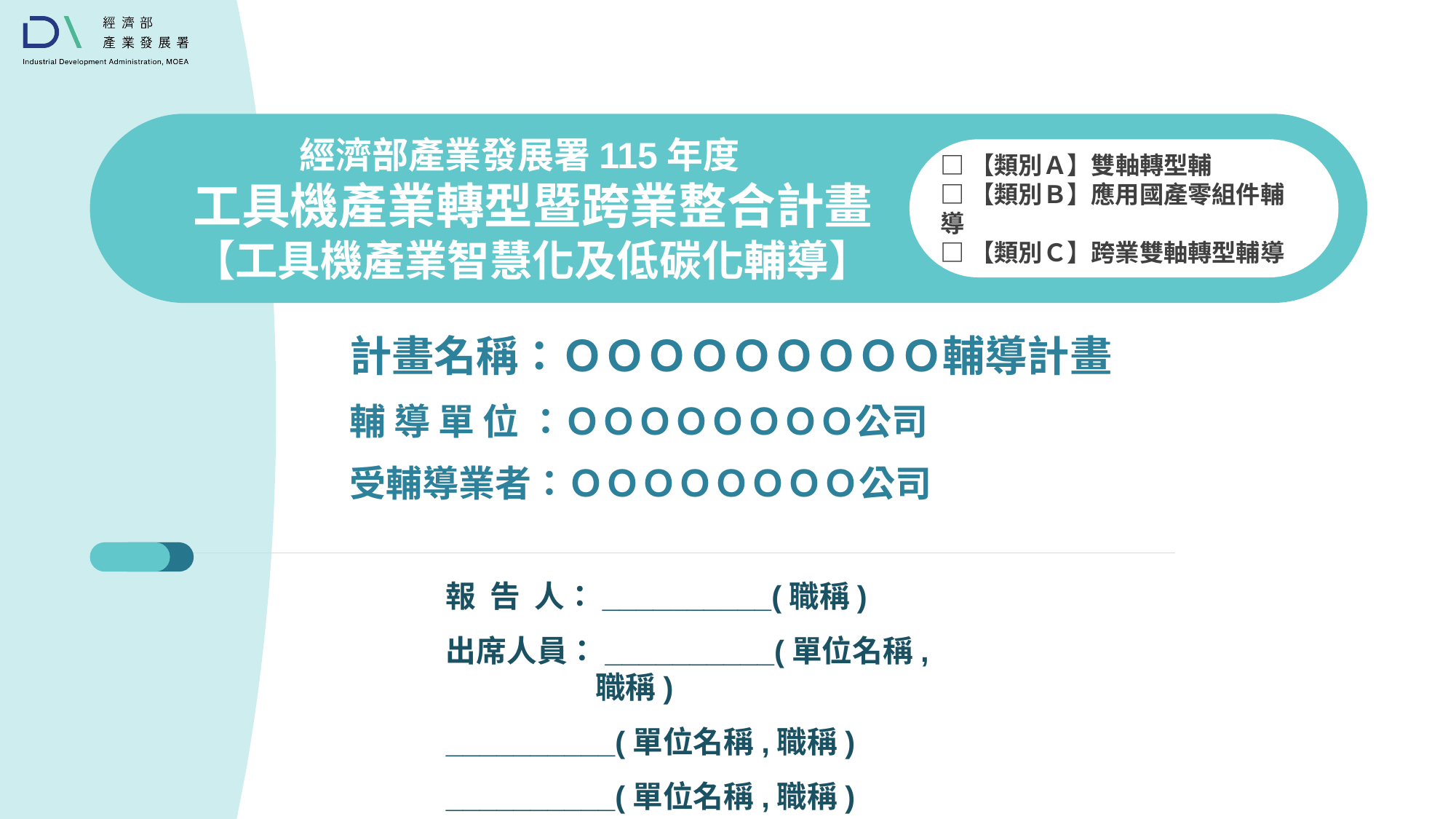

經濟部產業發展署115年度
工具機產業轉型暨跨業整合計畫
【工具機產業智慧化及低碳化輔導】
□【類別Ａ】雙軸轉型輔
□【類別Ｂ】應用國產零組件輔導
□【類別Ｃ】跨業雙軸轉型輔導
計畫名稱：ＯＯＯＯＯＯＯＯＯ輔導計畫
輔 導 單 位 ：ＯＯＯＯＯＯＯＯ公司
受輔導業者：ＯＯＯＯＯＯＯＯ公司

報  告  人：__________(職稱)
出席人員：__________(單位名稱,職稱)
__________(單位名稱,職稱)
__________(單位名稱,職稱)